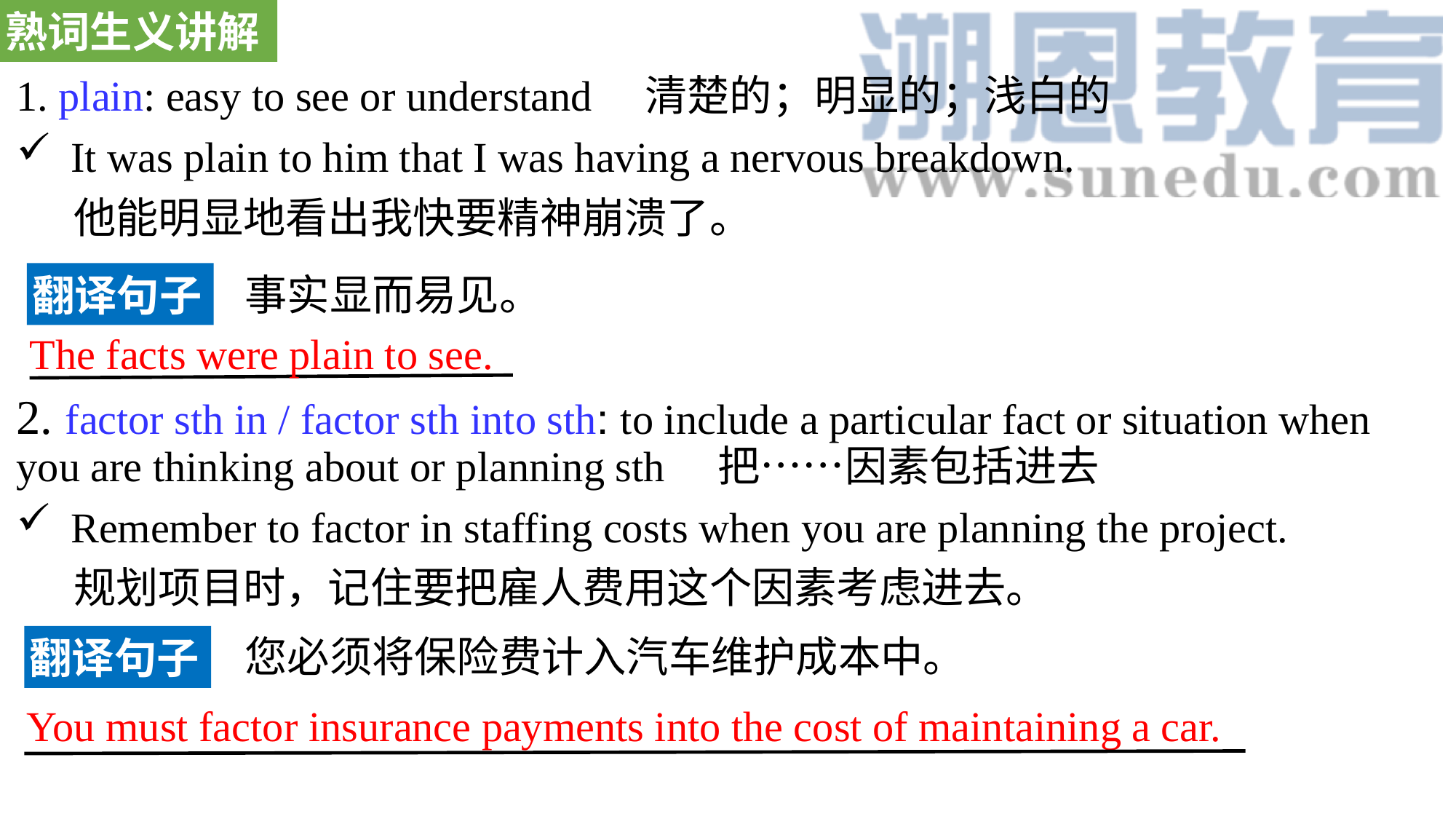

熟词生义讲解
1. plain: easy to see or understand    清楚的；明显的；浅白的
It was plain to him that I was having a nervous breakdown.
     他能明显地看出我快要精神崩溃了。

2. factor sth in / factor sth into sth: to include a particular fact or situation when you are thinking about or planning sth    把……因素包括进去
Remember to factor in staffing costs when you are planning the project.
     规划项目时，记住要把雇人费用这个因素考虑进去。
翻译句子
事实显而易见。
The facts were plain to see.

翻译句子
您必须将保险费计入汽车维护成本中。
You must factor insurance payments into the cost of maintaining a car.